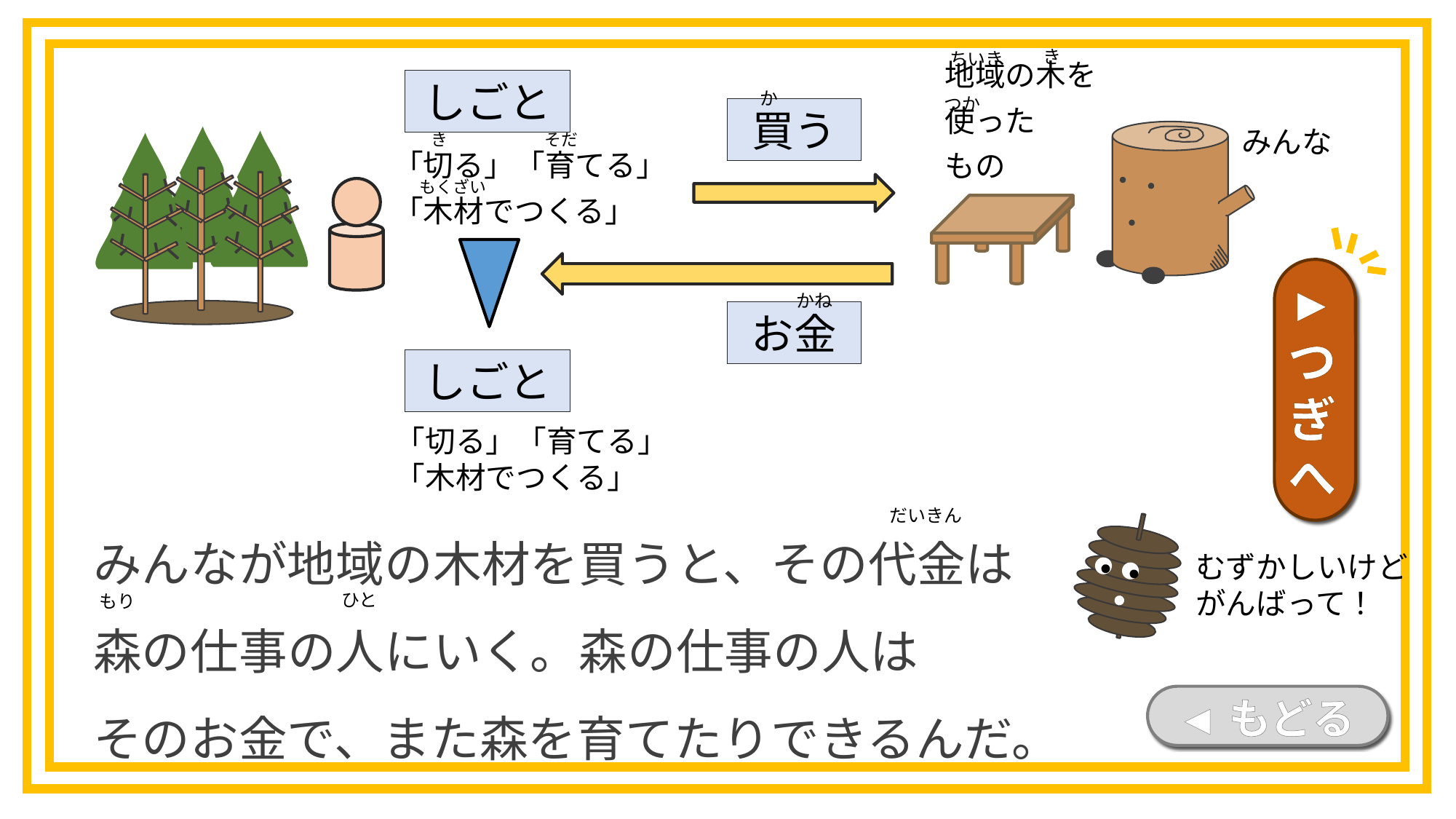

き
ちいき

地域の木を
使った
もの
しごと
か
つか
買う
みんな

き
そだ

「切る」「育てる」
「木材でつくる」
もくざい

►つぎへ

かね
お金

しごと
「切る」「育てる」
「木材でつくる」
だいきん
みんなが地域の木材を買うと、その代金は
森の仕事の人にいく。森の仕事の人は
そのお金で、また森を育てたりできるんだ。

むずかしいけど
がんばって！
ひと
もり
◄もどる